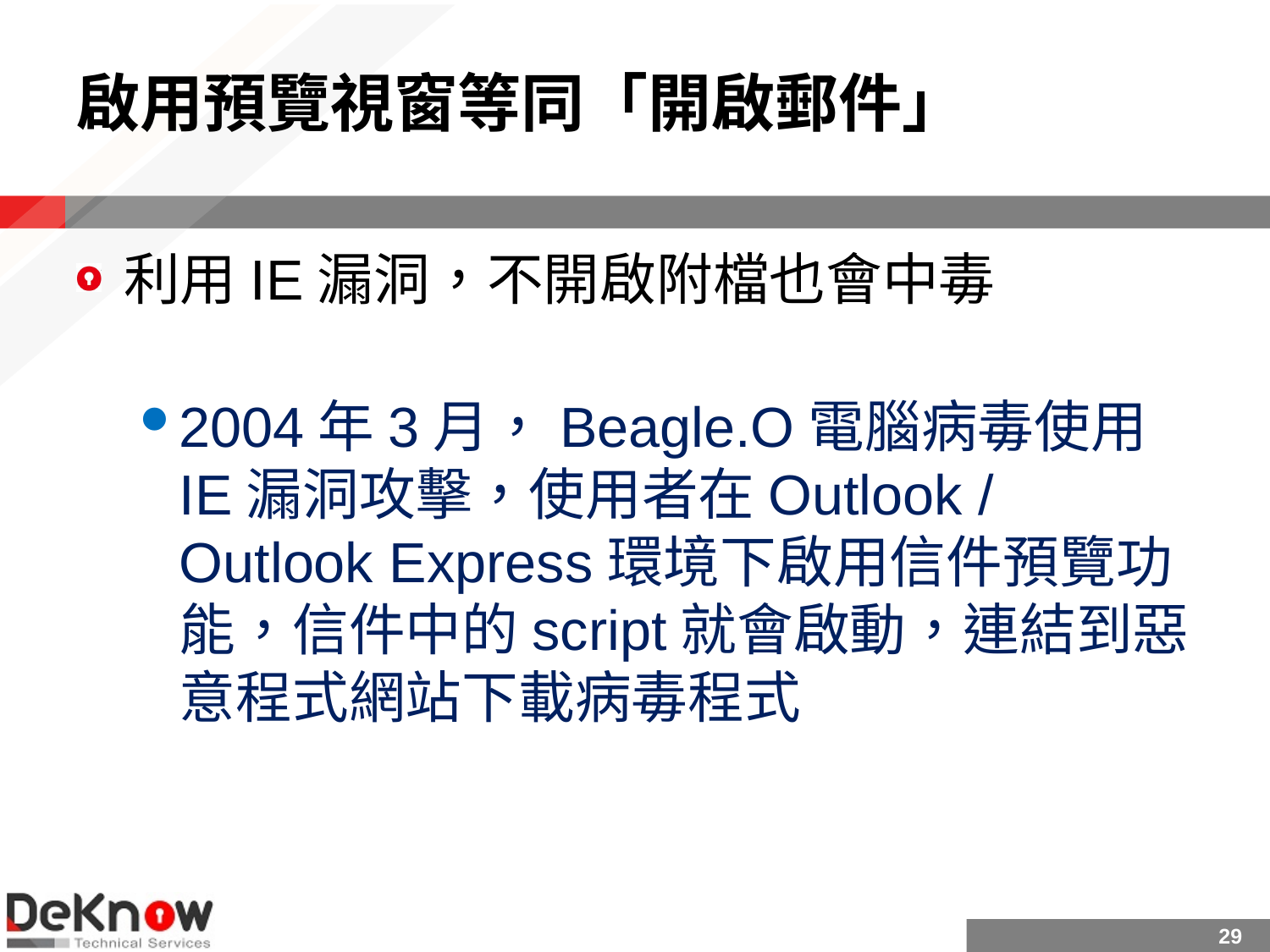

# 啟用預覽視窗等同「開啟郵件」
利用IE漏洞，不開啟附檔也會中毒
2004年3月，Beagle.O電腦病毒使用IE漏洞攻擊，使用者在Outlook / Outlook Express環境下啟用信件預覽功能，信件中的script就會啟動，連結到惡意程式網站下載病毒程式
29